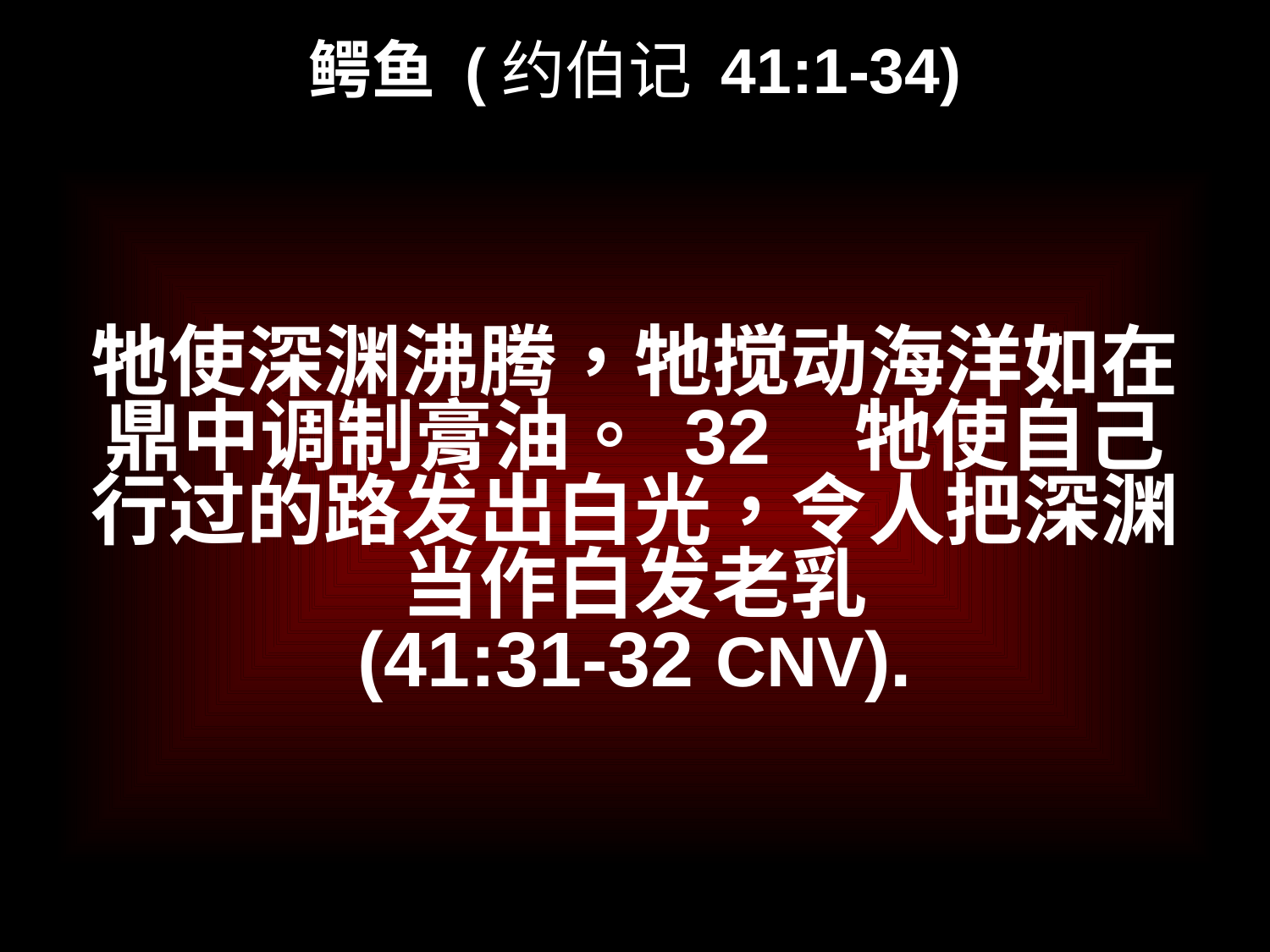

# 鳄鱼 (约伯记 41:1-34)

牠使深渊沸腾，牠搅动海洋如在鼎中调制膏油。 32   牠使自己行过的路发出白光，令人把深渊当作白发老乳
(41:31-32 CNV).